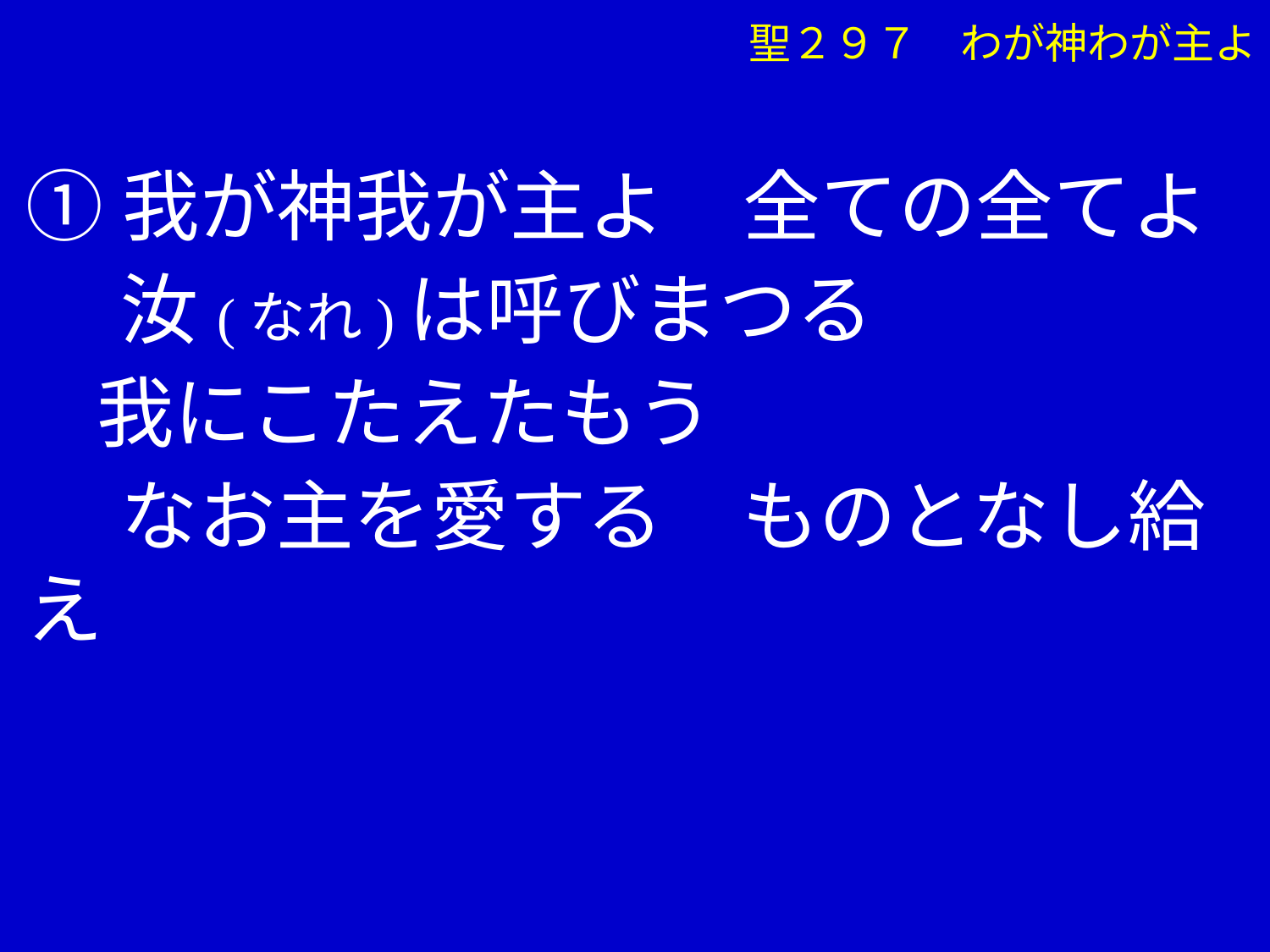

聖２９７　わが神わが主よ

①我が神我が主よ　全ての全てよ
　 汝(なれ)は呼びまつる
   我にこたえたもう
　 なお主を愛する　ものとなし給え